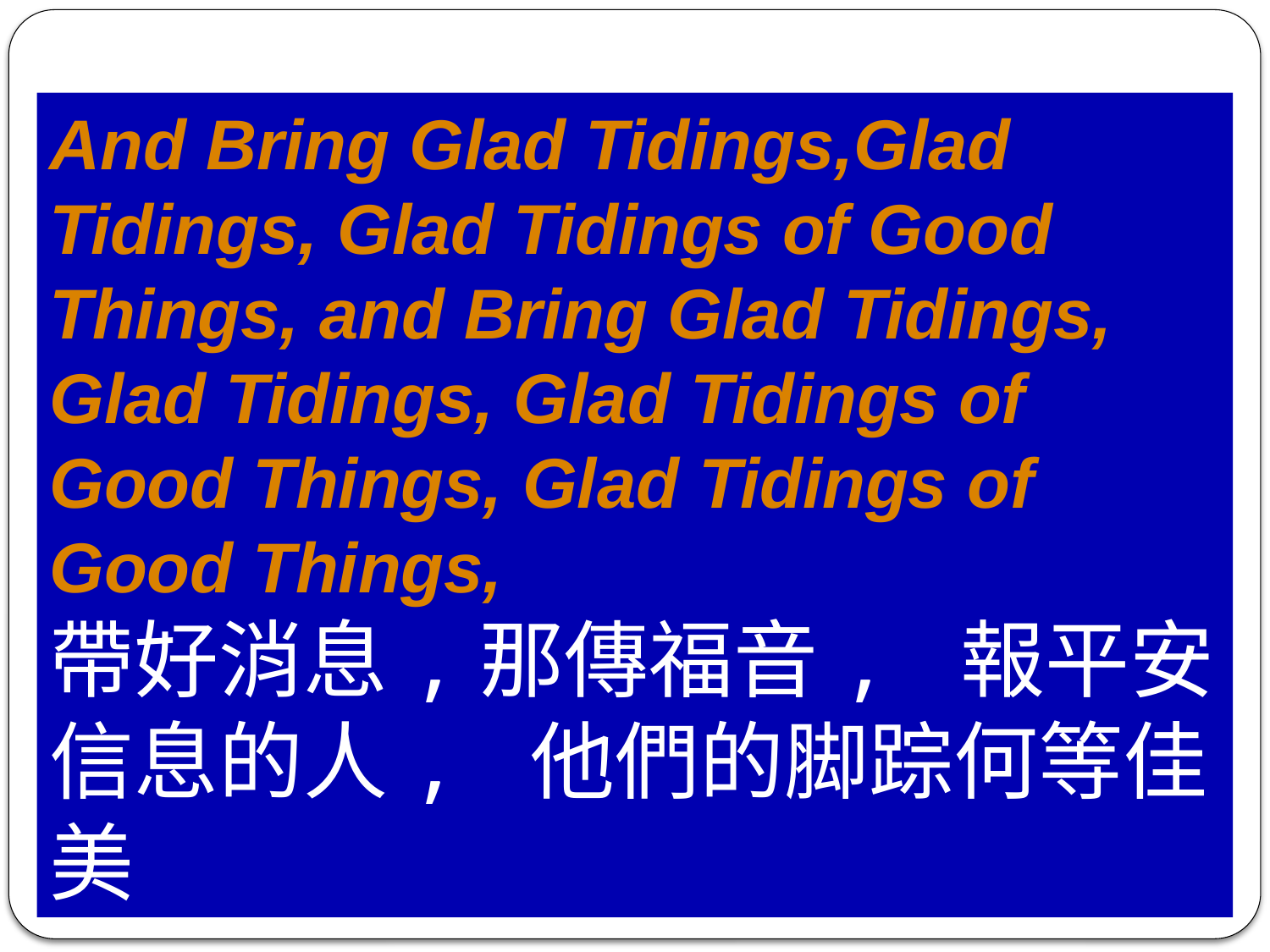

And Bring Glad Tidings,Glad Tidings, Glad Tidings of Good
Things, and Bring Glad Tidings, Glad Tidings, Glad Tidings of Good Things, Glad Tidings of Good Things,
帶好消息,那傳福音, 報平安信息的人, 他們的脚踪何等佳美